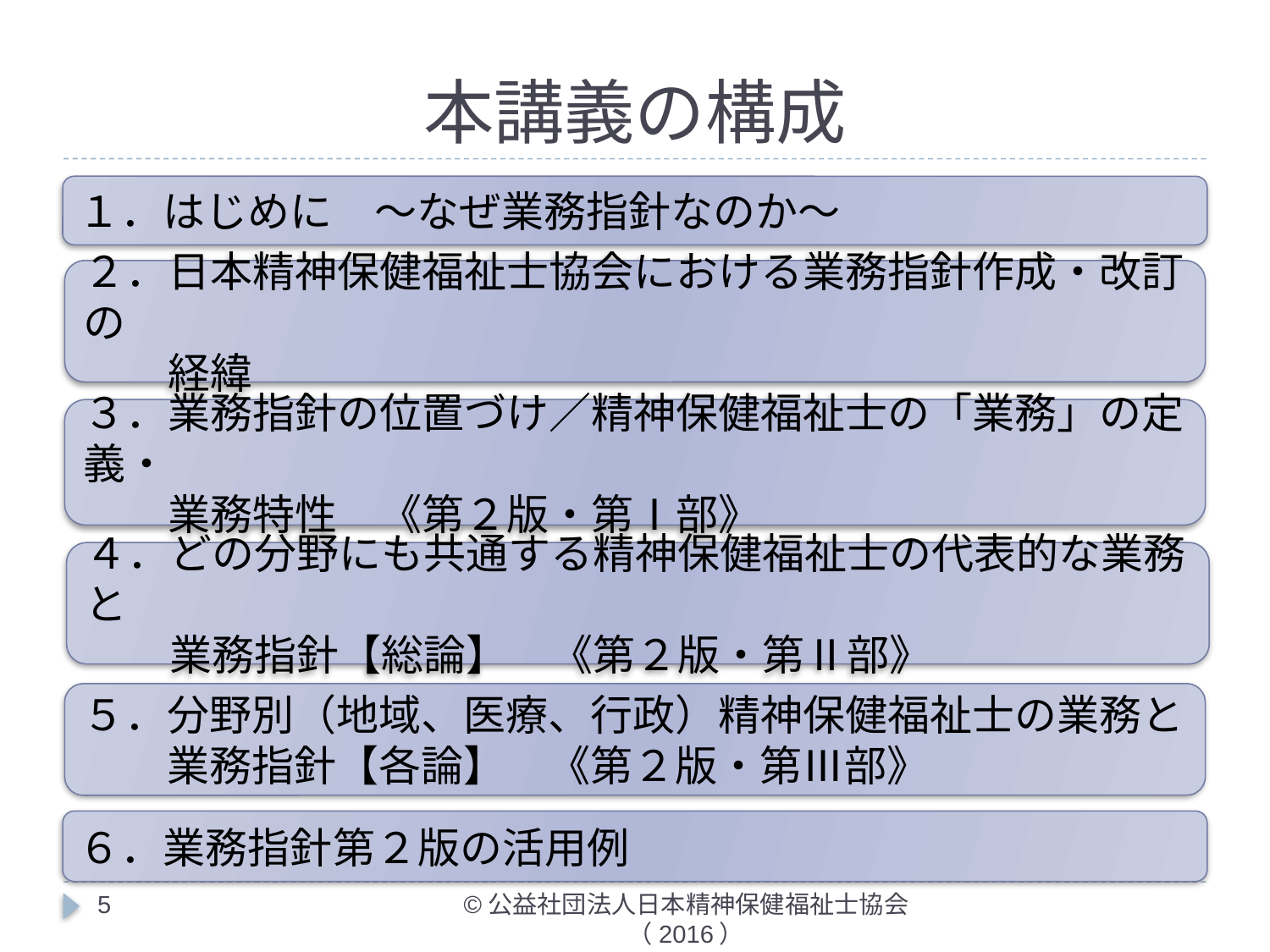

# 本講義の構成

１．はじめに　〜なぜ業務指針なのか〜
２．日本精神保健福祉士協会における業務指針作成・改訂の
　　経緯
３．業務指針の位置づけ／精神保健福祉士の「業務」の定義・
　　業務特性　《第２版・第Ⅰ部》
４．どの分野にも共通する精神保健福祉士の代表的な業務と
　　業務指針【総論】　《第２版・第Ⅱ部》
５．分野別（地域、医療、行政）精神保健福祉士の業務と
　　業務指針【各論】　《第２版・第Ⅲ部》
６．業務指針第２版の活用例
5
©公益社団法人日本精神保健福祉士協会（2016）